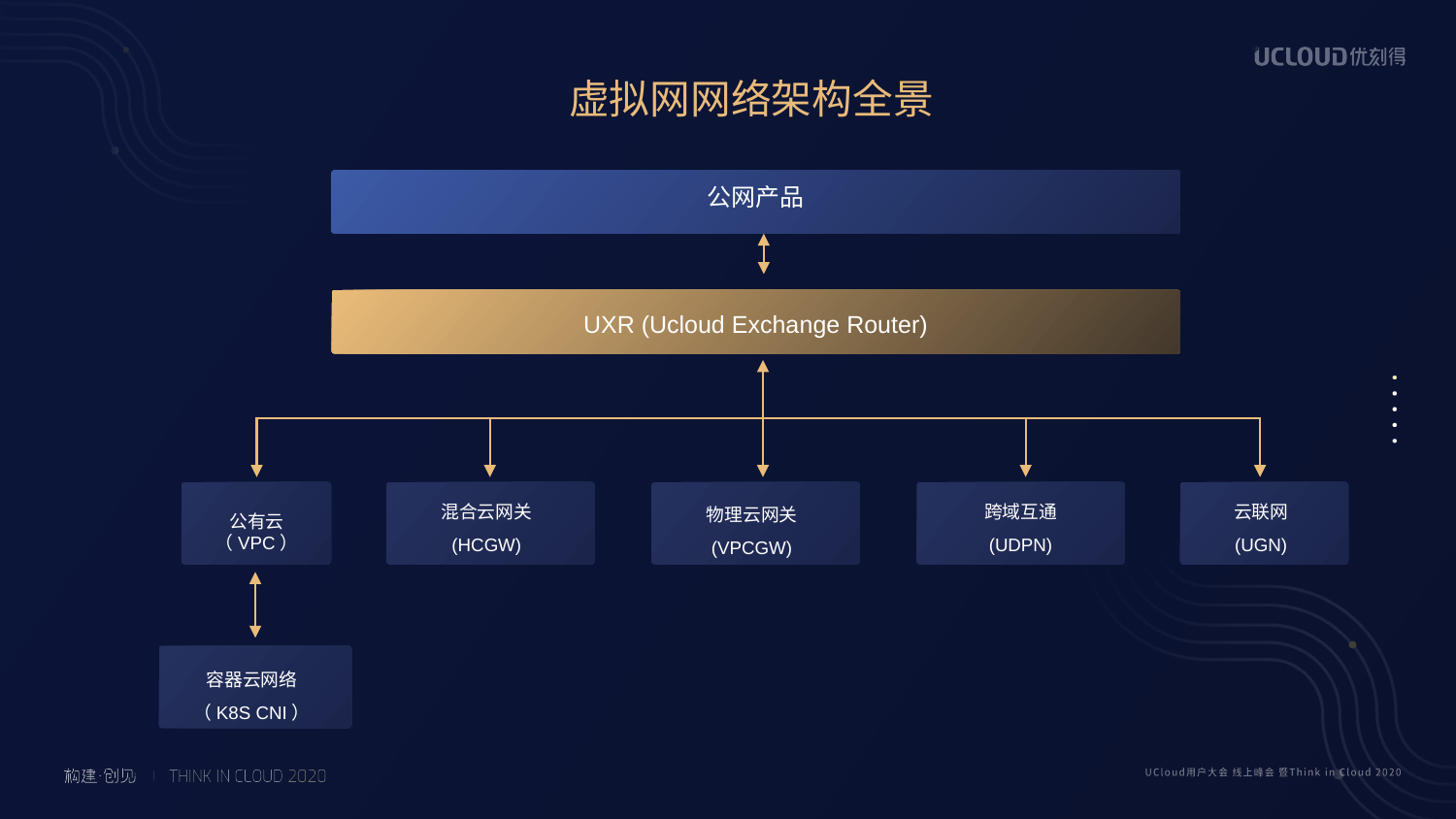

虚拟网网络架构全景

公网产品

UXR (Ucloud Exchange Router)

公有云
（VPC）

混合云网关
(HCGW)

跨域互通
(UDPN)

云联网
(UGN)
物理云网关
(VPCGW)

容器云网络
（K8S CNI）